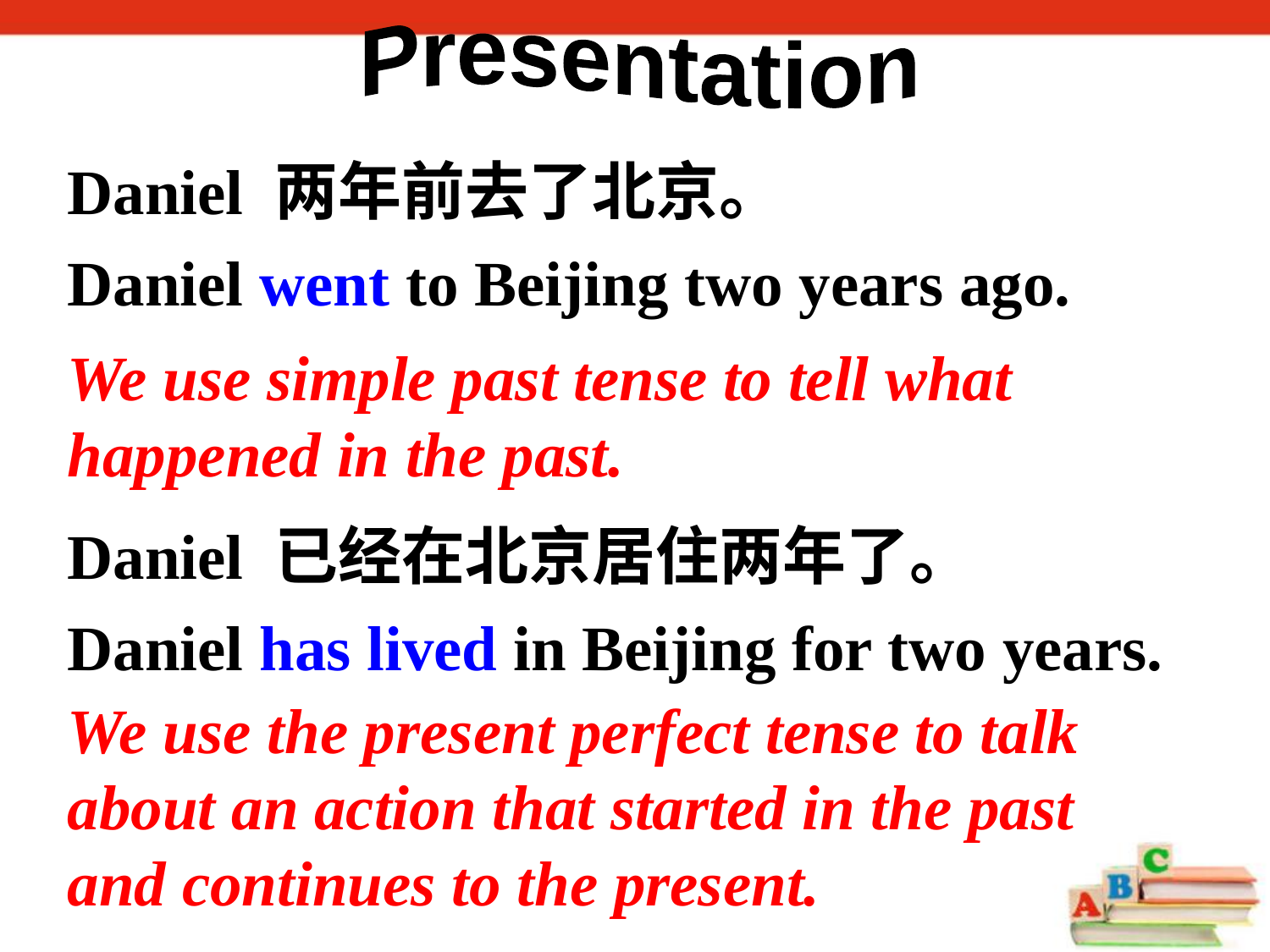

Presentation
Daniel 两年前去了北京。
Daniel went to Beijing two years ago.

Daniel 已经在北京居住两年了。
Daniel has lived in Beijing for two years.
We use simple past tense to tell what happened in the past.
We use the present perfect tense to talk about an action that started in the past and continues to the present.